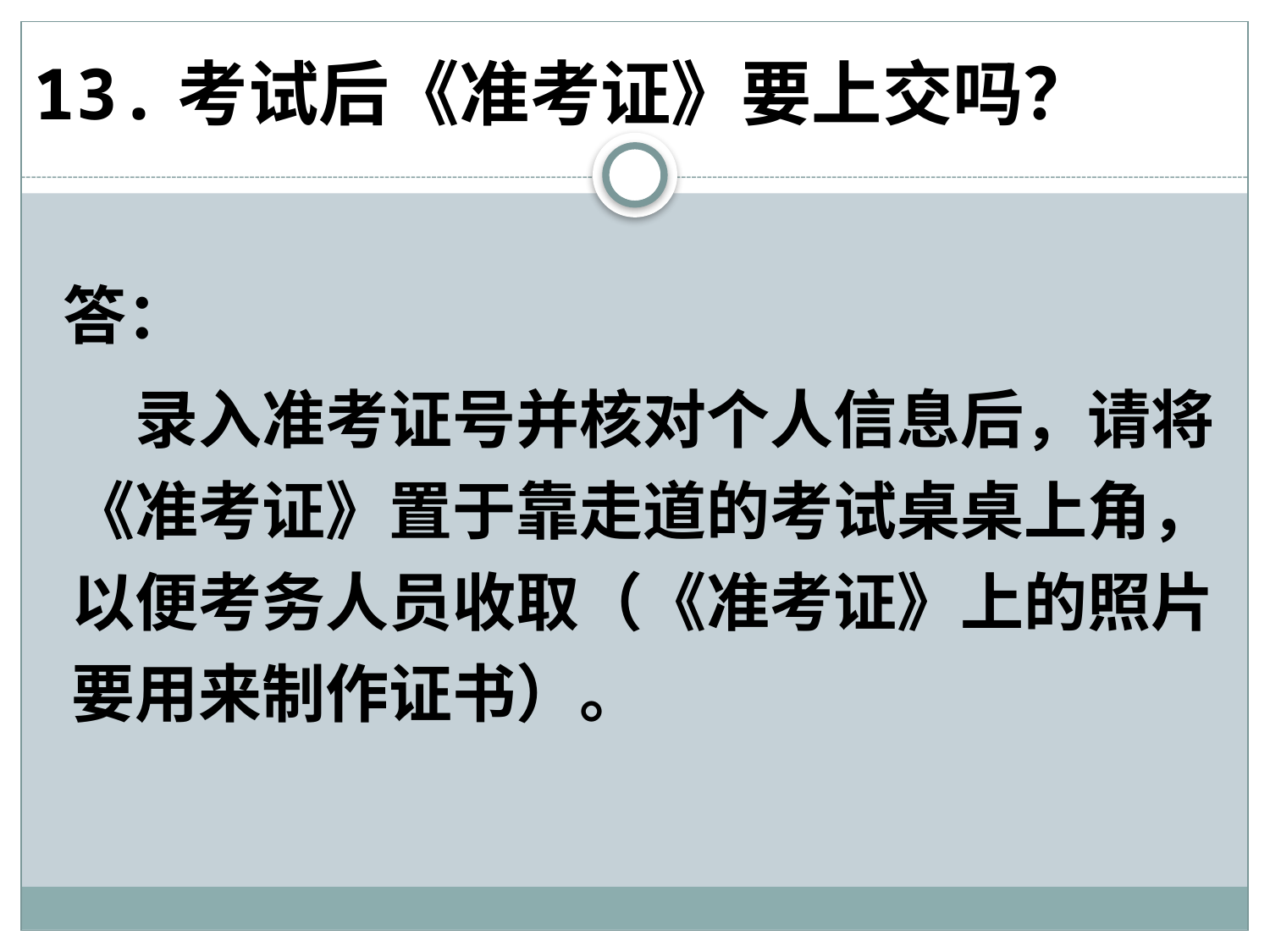

# 13.考试后《准考证》要上交吗？
 答：
      录入准考证号并核对个人信息后，请将《准考证》置于靠走道的考试桌桌上角，以便考务人员收取（《准考证》上的照片要用来制作证书）。